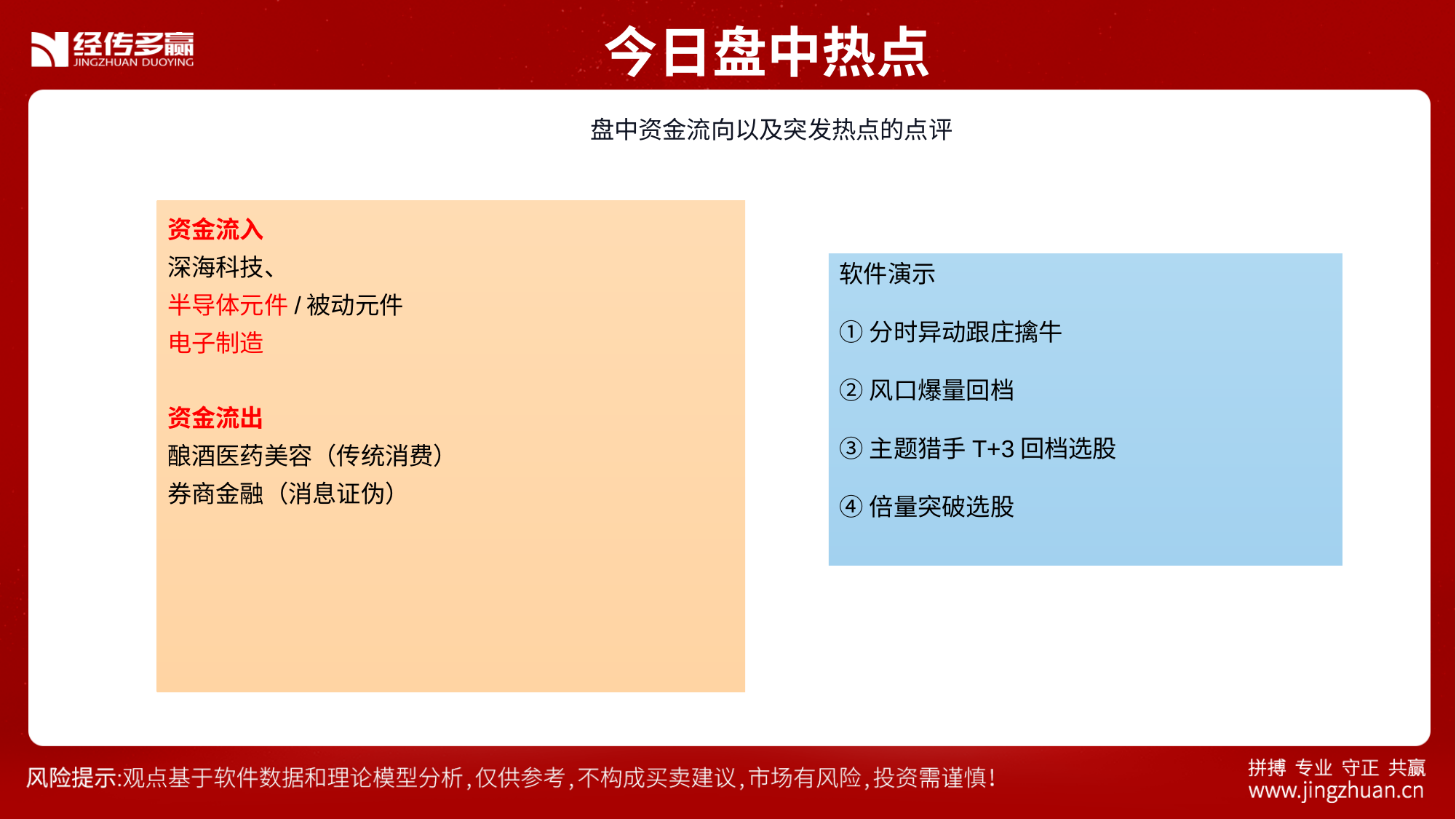

今日盘中热点
          盘中资金流向以及突发热点的点评
资金流入
深海科技、
半导体元件/被动元件
电子制造

资金流出
酿酒医药美容（传统消费）
券商金融（消息证伪）
软件演示

①分时异动跟庄擒牛

②风口爆量回档

③主题猎手T+3回档选股

④倍量突破选股